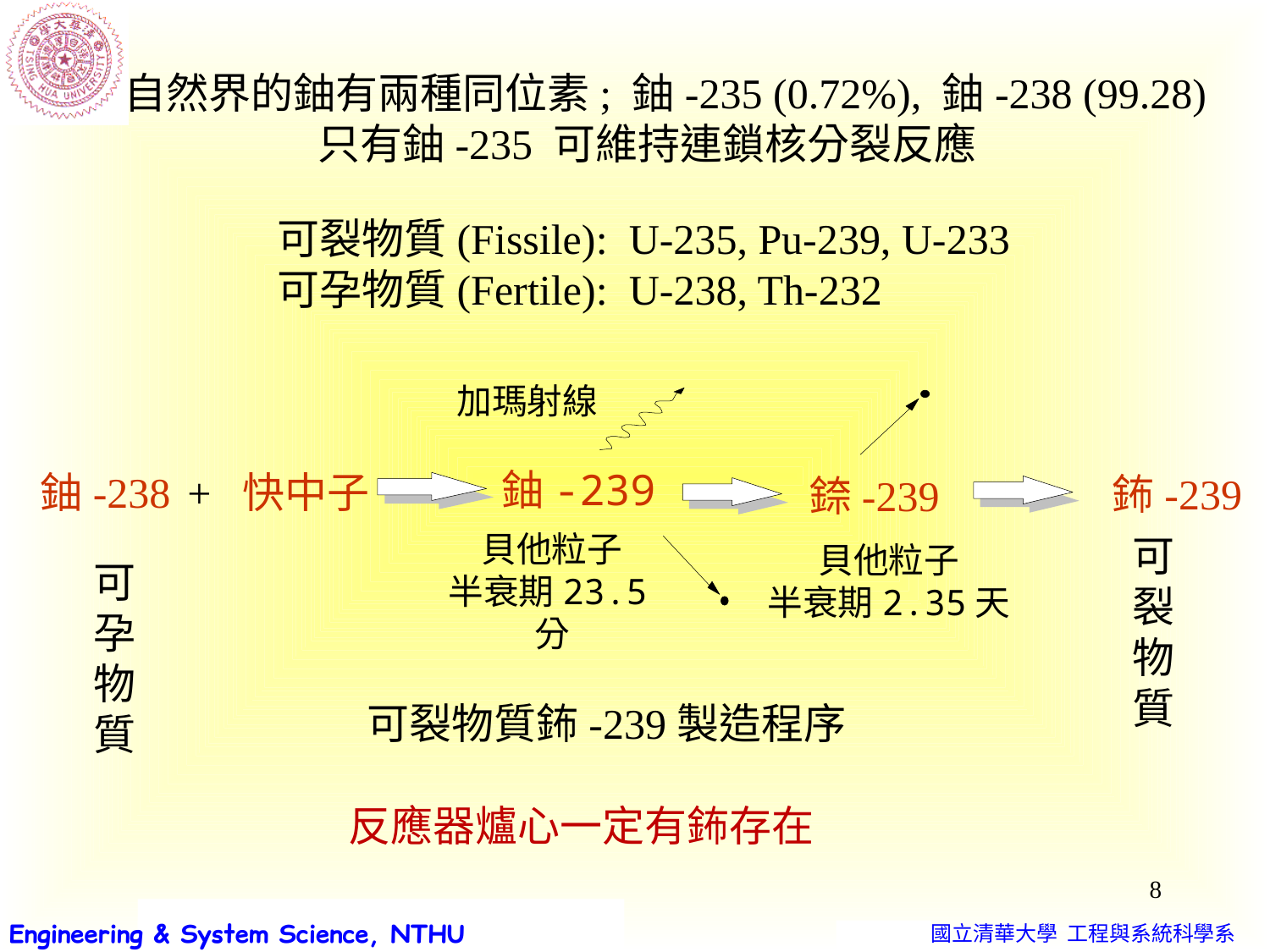

自然界的鈾有兩種同位素; 鈾-235 (0.72%), 鈾-238 (99.28)
                     只有鈾-235 可維持連鎖核分裂反應
可裂物質(Fissile):  U-235, Pu-239, U-233
可孕物質(Fertile):  U-238, Th-232
加瑪射線

貝他粒子
半衰期23.5分

貝他粒子
半衰期2.35天
鈾-239

鈾-238  +  快中子
鈽-239

錼-239

可裂物質

可孕物質
可裂物質鈽-239製造程序
反應器爐心一定有鈽存在
8